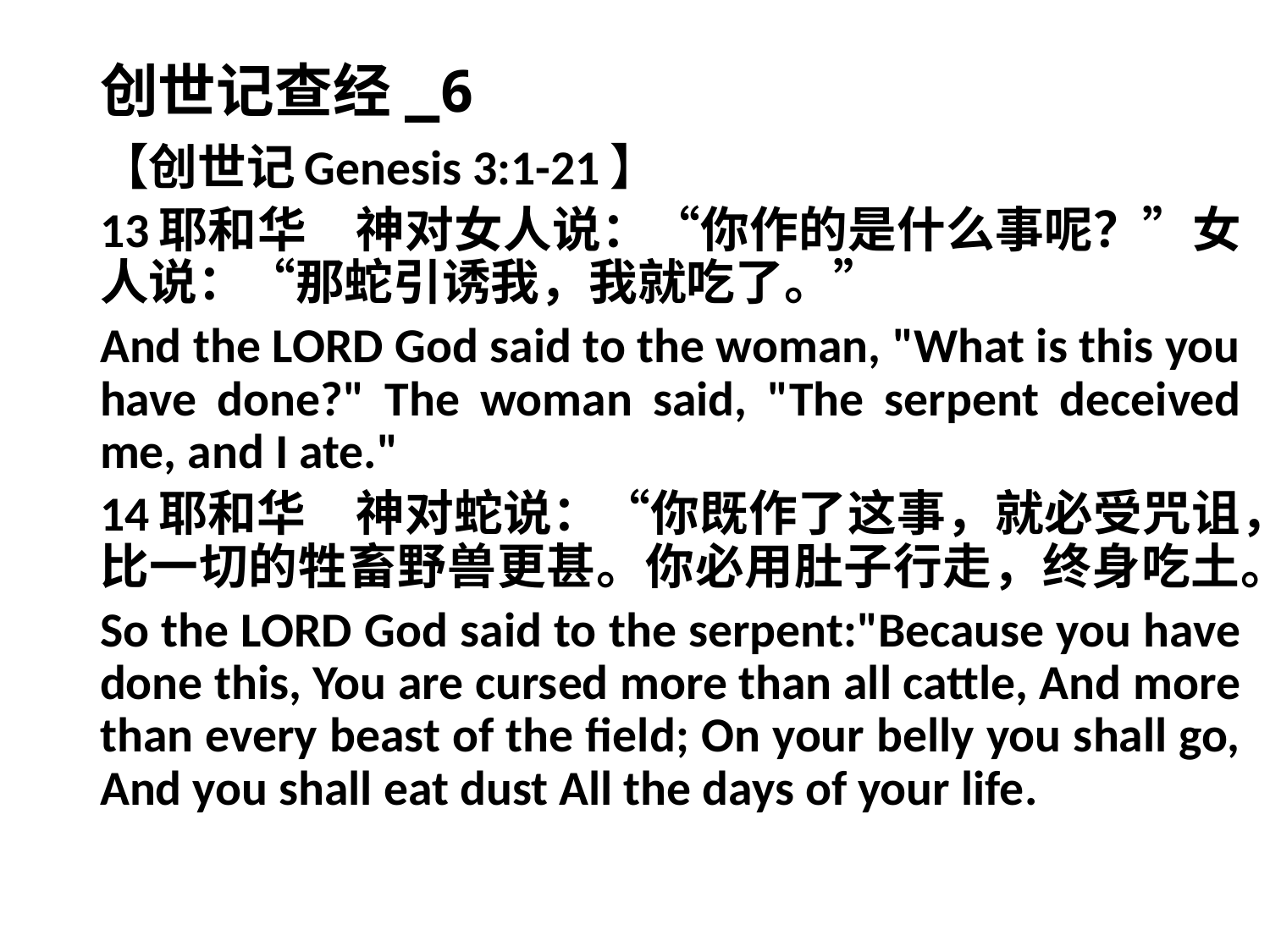

# 创世记查经_6
【创世记Genesis 3:1-21】
13耶和华　神对女人说：“你作的是什么事呢？”女人说：“那蛇引诱我，我就吃了。”
And the LORD God said to the woman, "What is this you have done?" The woman said, "The serpent deceived me, and I ate."
14耶和华　神对蛇说：“你既作了这事，就必受咒诅，比一切的牲畜野兽更甚。你必用肚子行走，终身吃土。
So the LORD God said to the serpent:"Because you have done this, You are cursed more than all cattle, And more than every beast of the field; On your belly you shall go, And you shall eat dust All the days of your life.